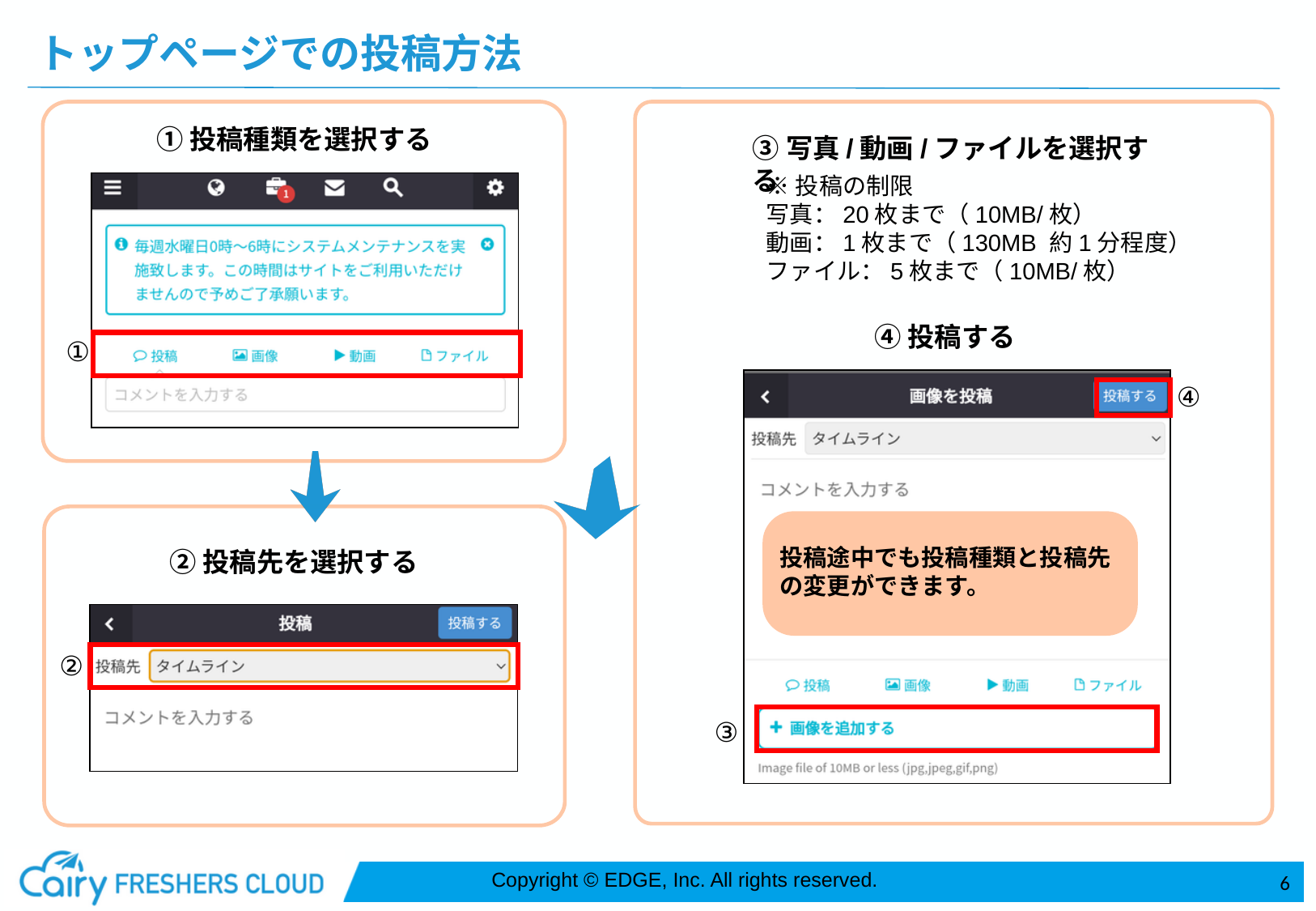

トップページでの投稿方法

①投稿種類を選択する

①
③写真/動画/ファイルを選択する
※投稿の制限
写真：20枚まで（10MB/枚）
動画：1枚まで（130MB 約1分程度）
ファイル：5枚まで（10MB/枚）
④投稿する

④

投稿途中でも投稿種類と投稿先の変更ができます。

③

②投稿先を選択する

②

6

Copyright © EDGE, Inc. All rights reserved.